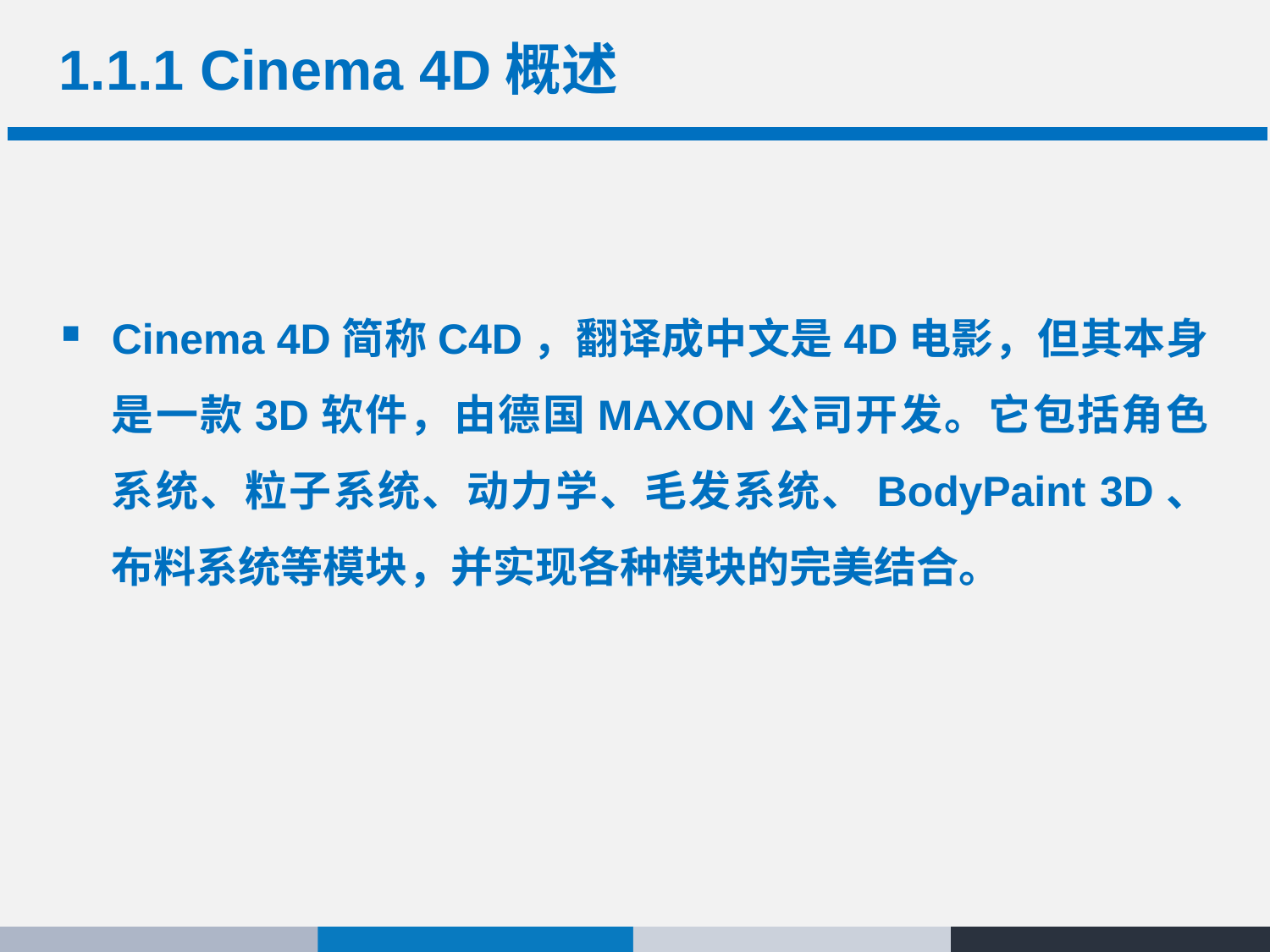

# 1.1.1 Cinema 4D概述
Cinema 4D简称C4D，翻译成中文是4D电影，但其本身是一款3D软件，由德国MAXON公司开发。它包括角色系统、粒子系统、动力学、毛发系统、BodyPaint 3D、布料系统等模块，并实现各种模块的完美结合。